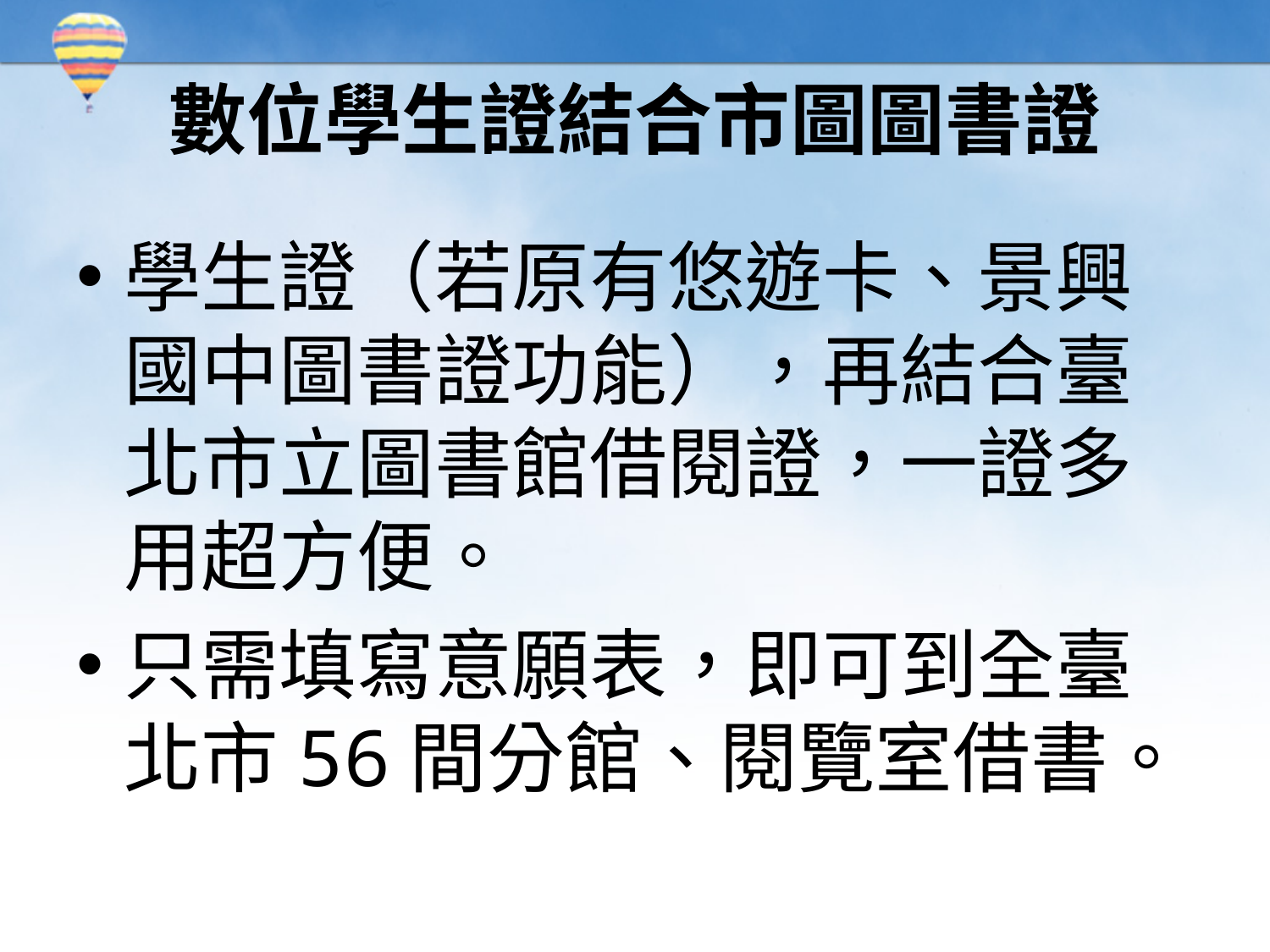

# 數位學生證結合市圖圖書證
學生證（若原有悠遊卡、景興國中圖書證功能），再結合臺北市立圖書館借閱證，一證多用超方便。
只需填寫意願表，即可到全臺北市56間分館、閱覽室借書。